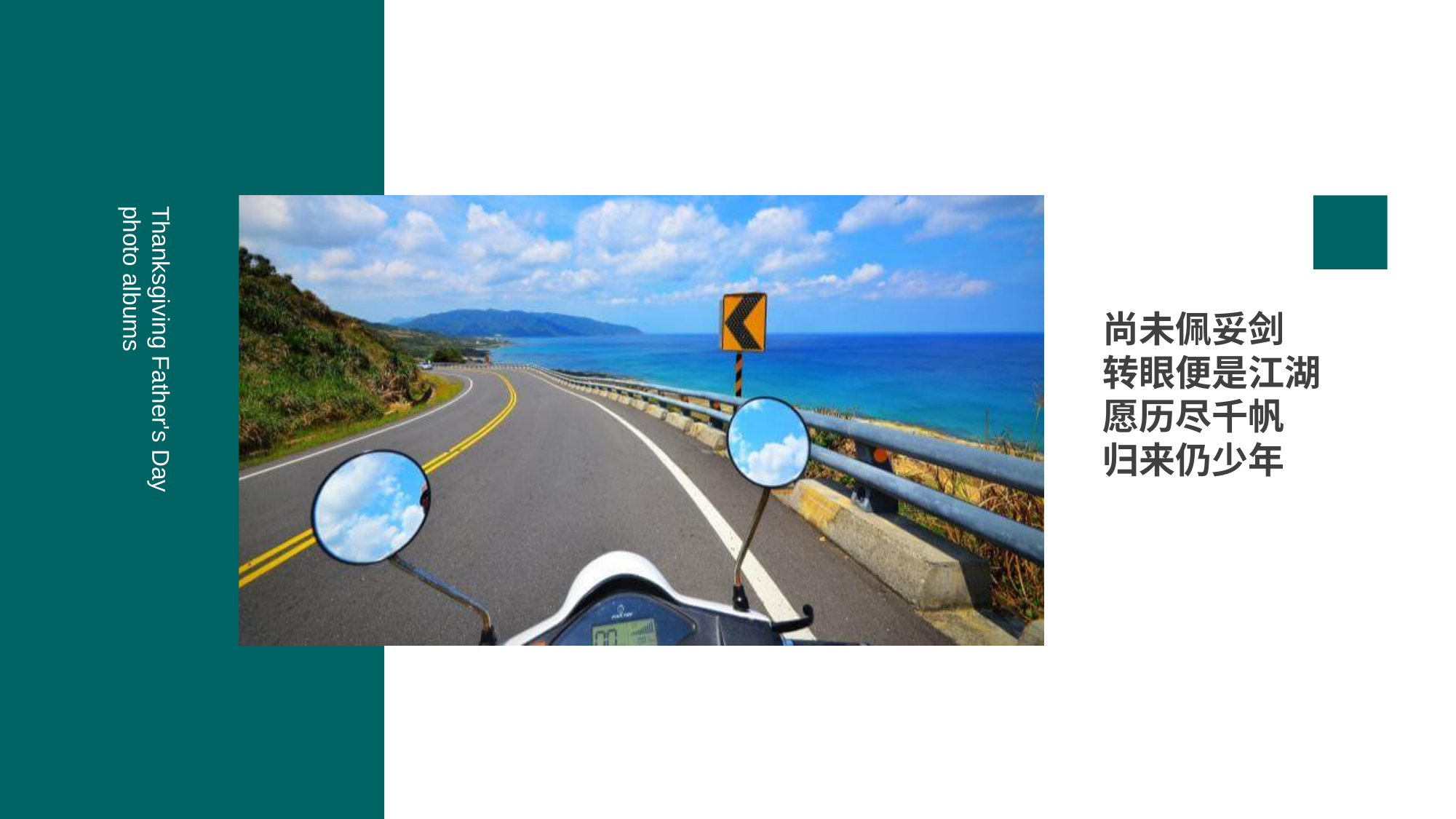

Thanksgiving Father's Day photo albums

尚未佩妥剑
转眼便是江湖
愿历尽千帆
归来仍少年